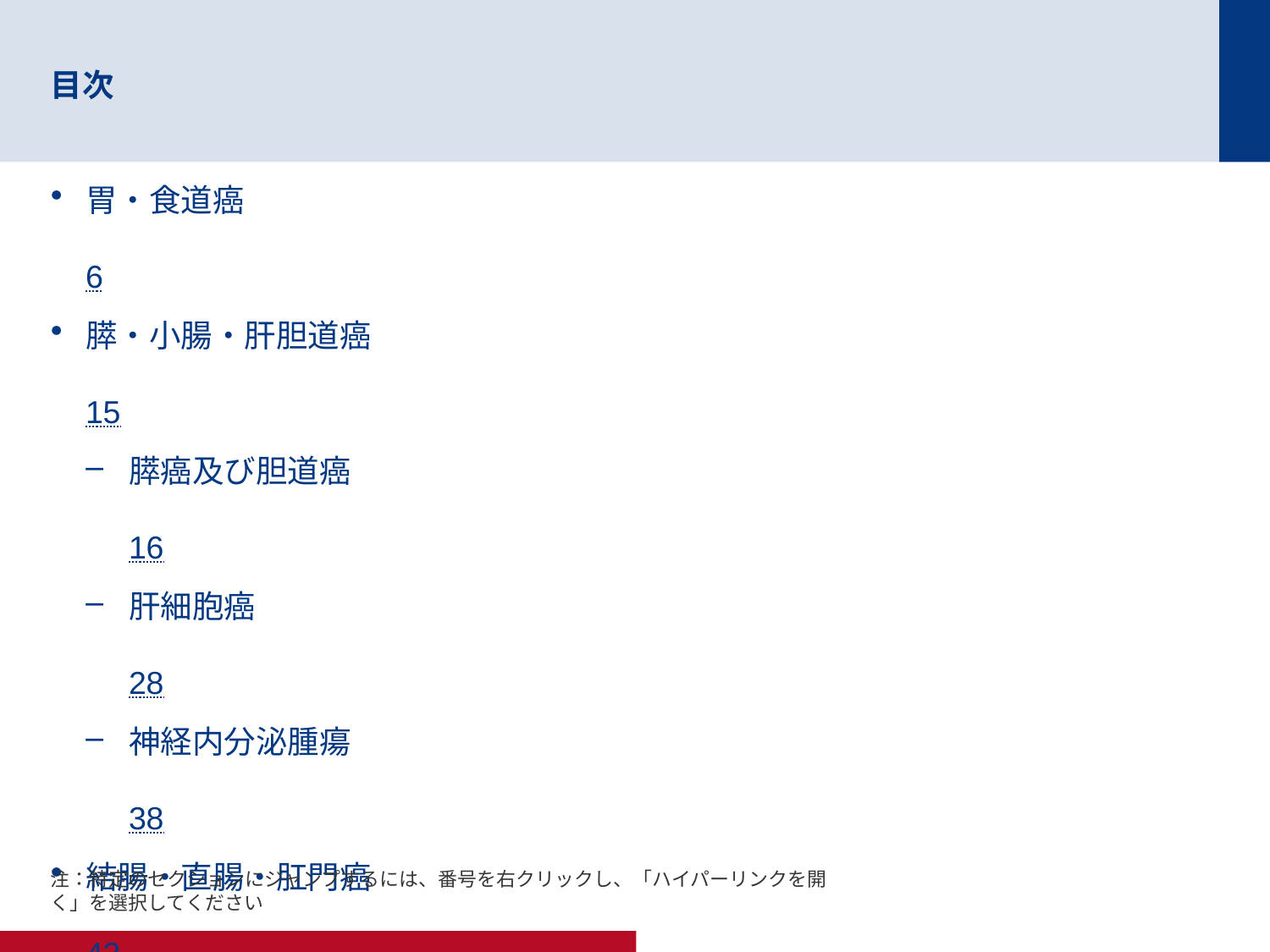

# 目次
胃・食道癌	6
膵・小腸・肝胆道癌	15
膵癌及び胆道癌	16
肝細胞癌	28
神経内分泌腫瘍	38
結腸・直腸・肛門癌	43
注：特定のセクションにジャンプするには、番号を右クリックし、「ハイパーリンクを開く」を選択してください